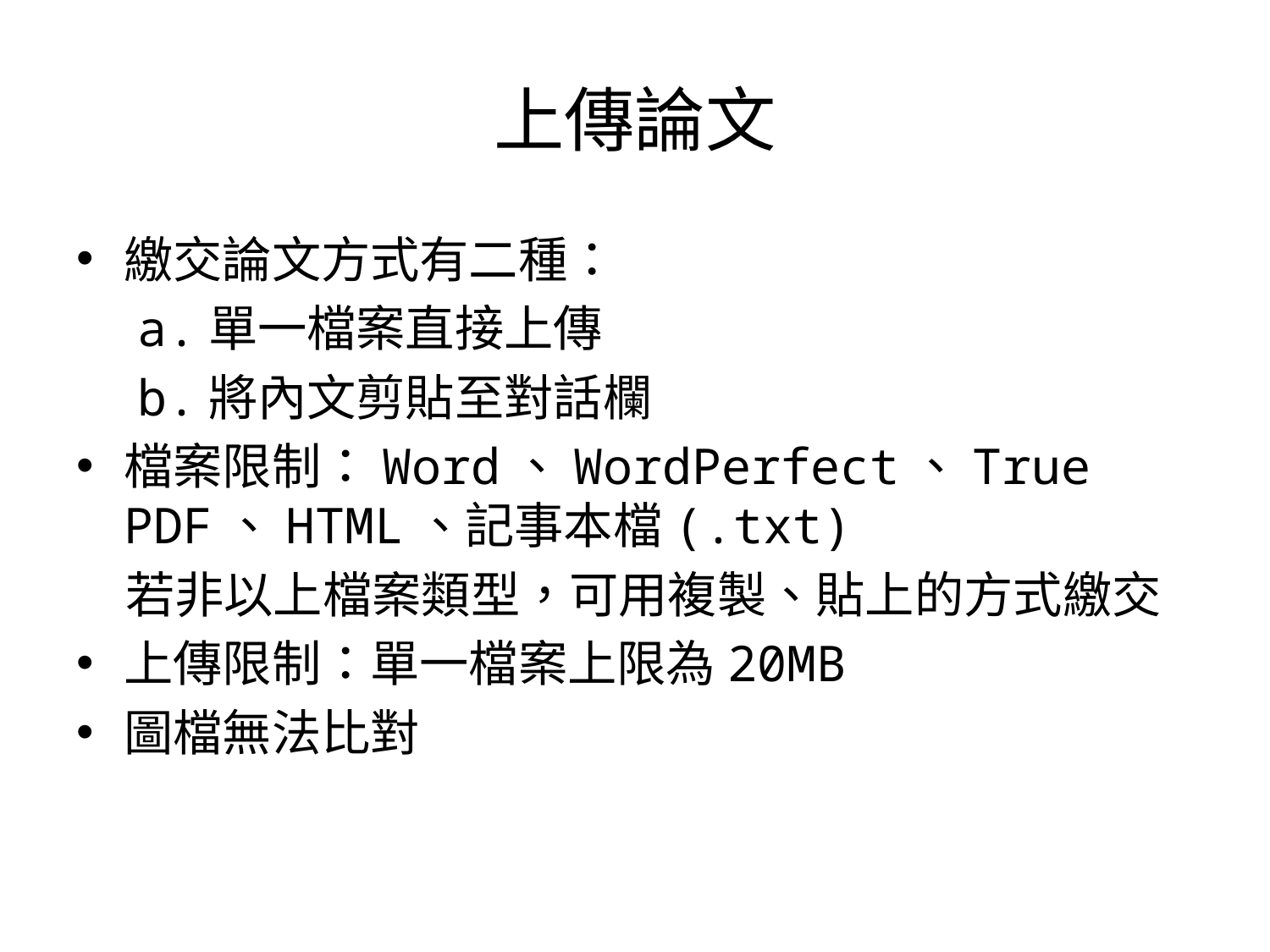

# 上傳論文
繳交論文方式有二種：
　a.單一檔案直接上傳
　b.將內文剪貼至對話欄
檔案限制：Word、WordPerfect、True PDF、HTML、記事本檔(.txt)
　若非以上檔案類型，可用複製、貼上的方式繳交
上傳限制：單一檔案上限為20MB
圖檔無法比對